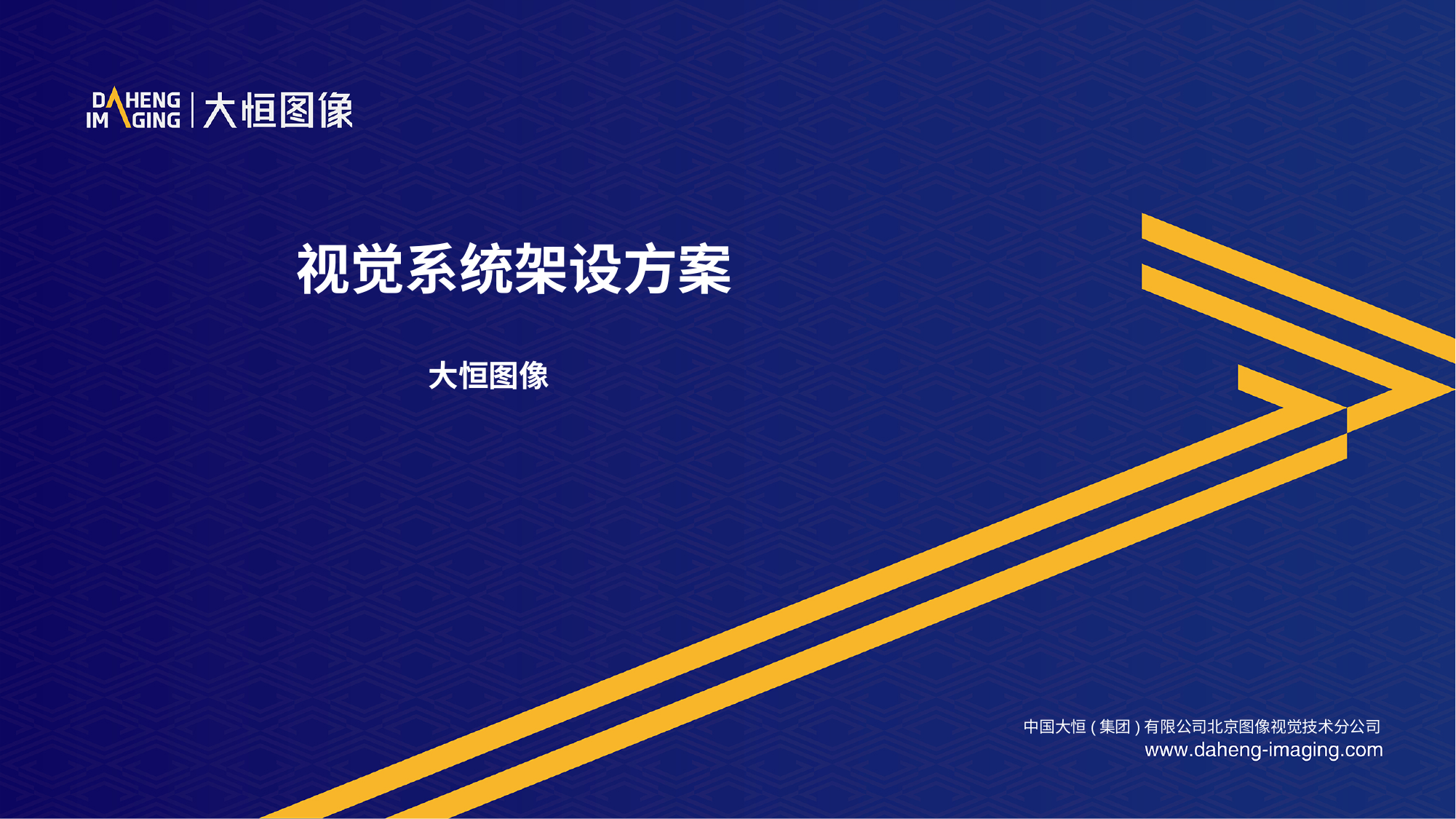

视觉系统架设方案
大恒图像
中国大恒(集团)有限公司北京图像视觉技术分公司